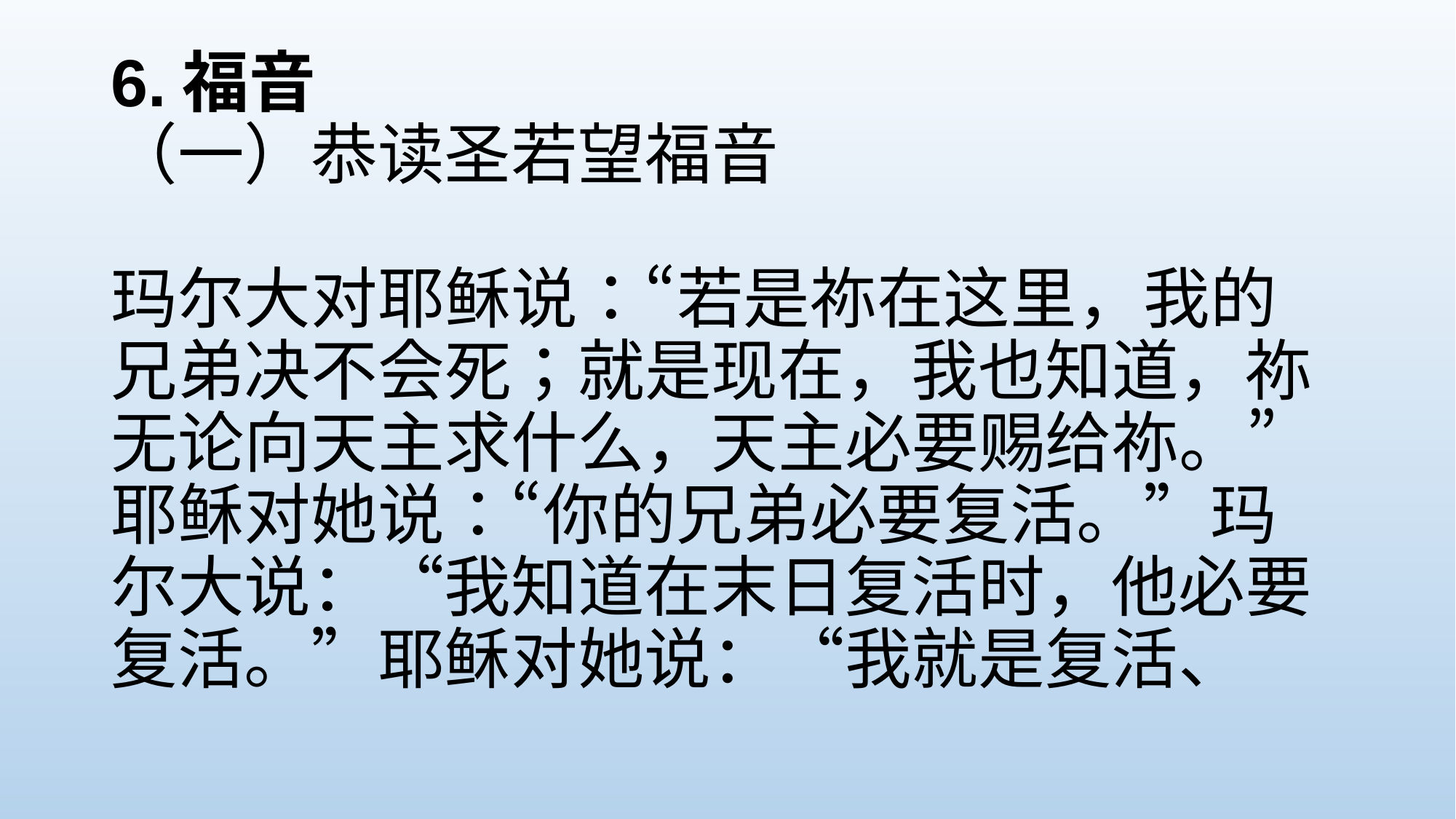

# 6.福音 （一）恭读圣若望福音 玛尔大对耶稣说：“若是祢在这里，我的兄弟决不会死；就是现在，我也知道，祢无论向天主求什么，天主必要赐给祢。” 耶稣对她说：“你的兄弟必要复活。”玛尔大说：“我知道在末日复活时，他必要复活。”耶稣对她说：“我就是复活、